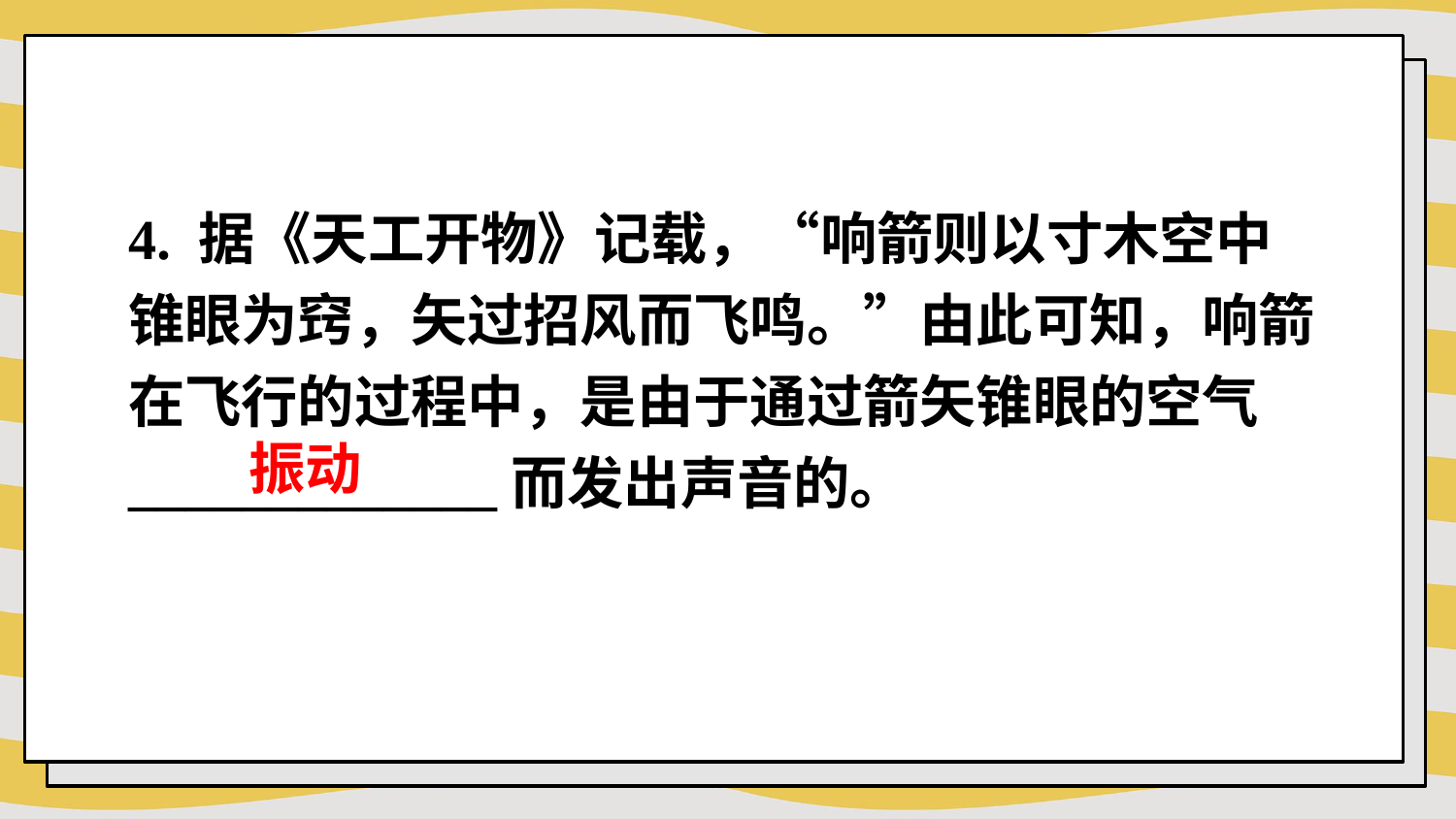

4. 据《天工开物》记载，“响箭则以寸木空中锥眼为窍，矢过招风而飞鸣。”由此可知，响箭在飞行的过程中，是由于通过箭矢锥眼的空气_____________而发出声音的。
振动